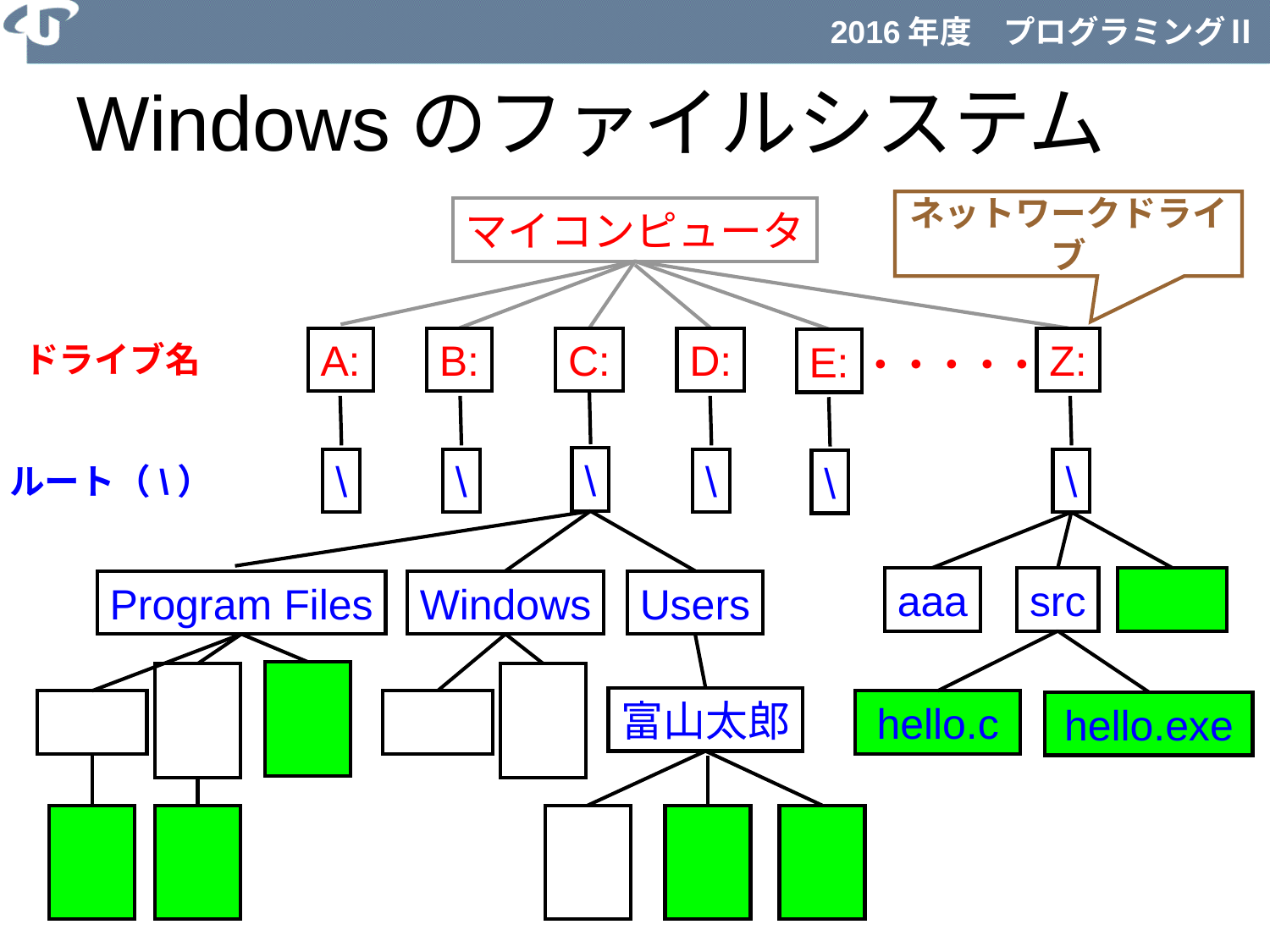

# Windowsのファイルシステム
ネットワークドライブ
マイコンピュータ
A:
B:
C:
D:
Z:
E:
ドライブ名
・・・・・
\
\
\
\
\
\
ルート（\）
aaa
src

Program Files
Windows
Users

富山太郎

hello.c
hello.exe